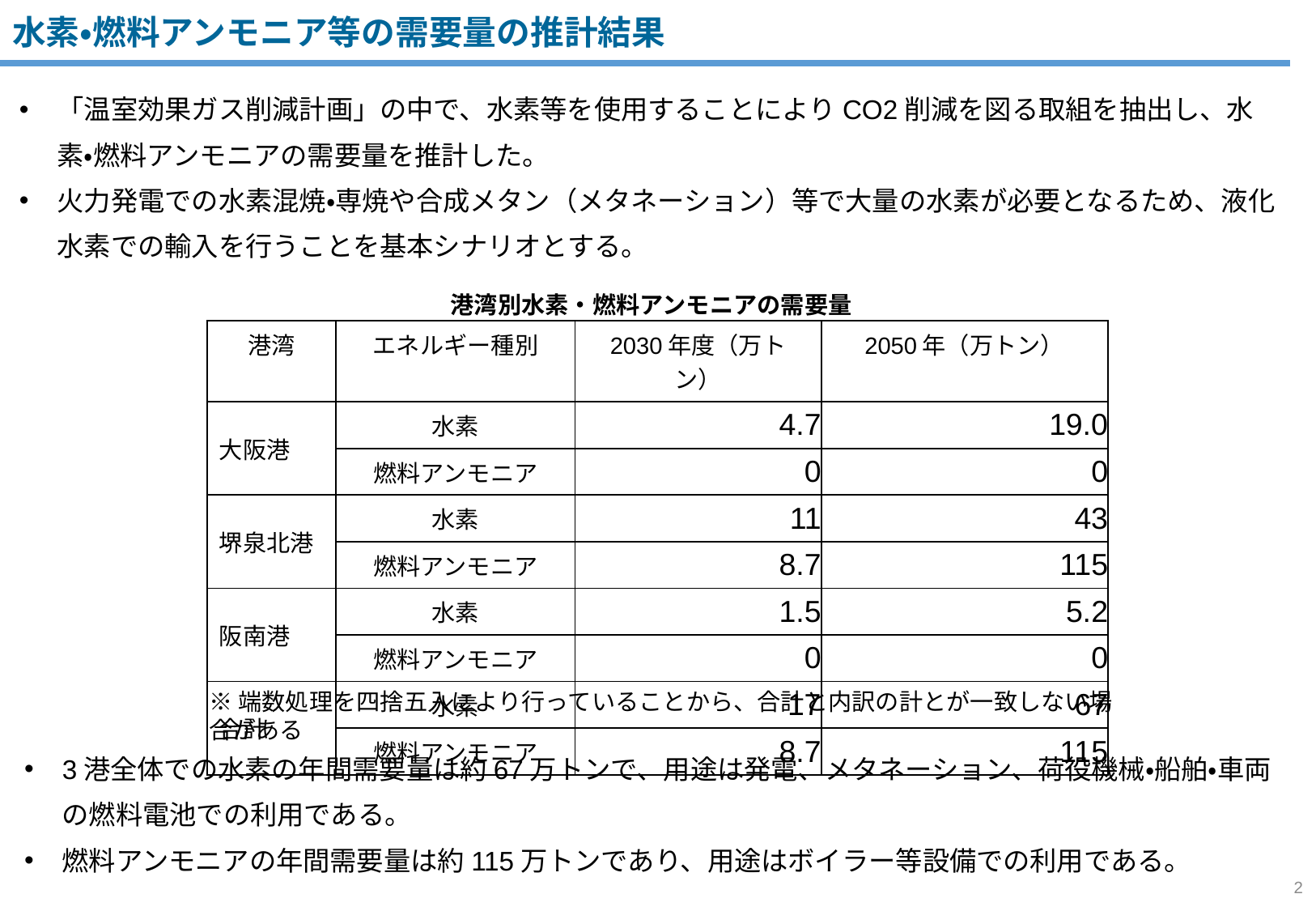

水素・燃料アンモニア等の需要量の推計結果
「温室効果ガス削減計画」の中で、水素等を使用することによりCO2削減を図る取組を抽出し、水素・燃料アンモニアの需要量を推計した。
火力発電での水素混焼・専焼や合成メタン（メタネーション）等で大量の水素が必要となるため、液化水素での輸入を行うことを基本シナリオとする。
港湾別水素・燃料アンモニアの需要量
| 港湾 | エネルギー種別 | 2030年度（万トン） | 2050年（万トン） |
| --- | --- | --- | --- |
| 大阪港 | 水素 | 4.7 | 19.0 |
|  | 燃料アンモニア | 0 | 0 |
| 堺泉北港 | 水素 | 11 | 43 |
|  | 燃料アンモニア | 8.7 | 115 |
| 阪南港 | 水素 | 1.5 | 5.2 |
|  | 燃料アンモニア | 0 | 0 |
| 合計 | 水素 | 17 | 67 |
|  | 燃料アンモニア | 8.7 | 115 |
※端数処理を四捨五入により行っていることから、合計と内訳の計とが一致しない場合がある
3港全体での水素の年間需要量は約67万トンで、用途は発電、メタネーション、荷役機械・船舶・車両の燃料電池での利用である。
燃料アンモニアの年間需要量は約115万トンであり、用途はボイラー等設備での利用である。
2